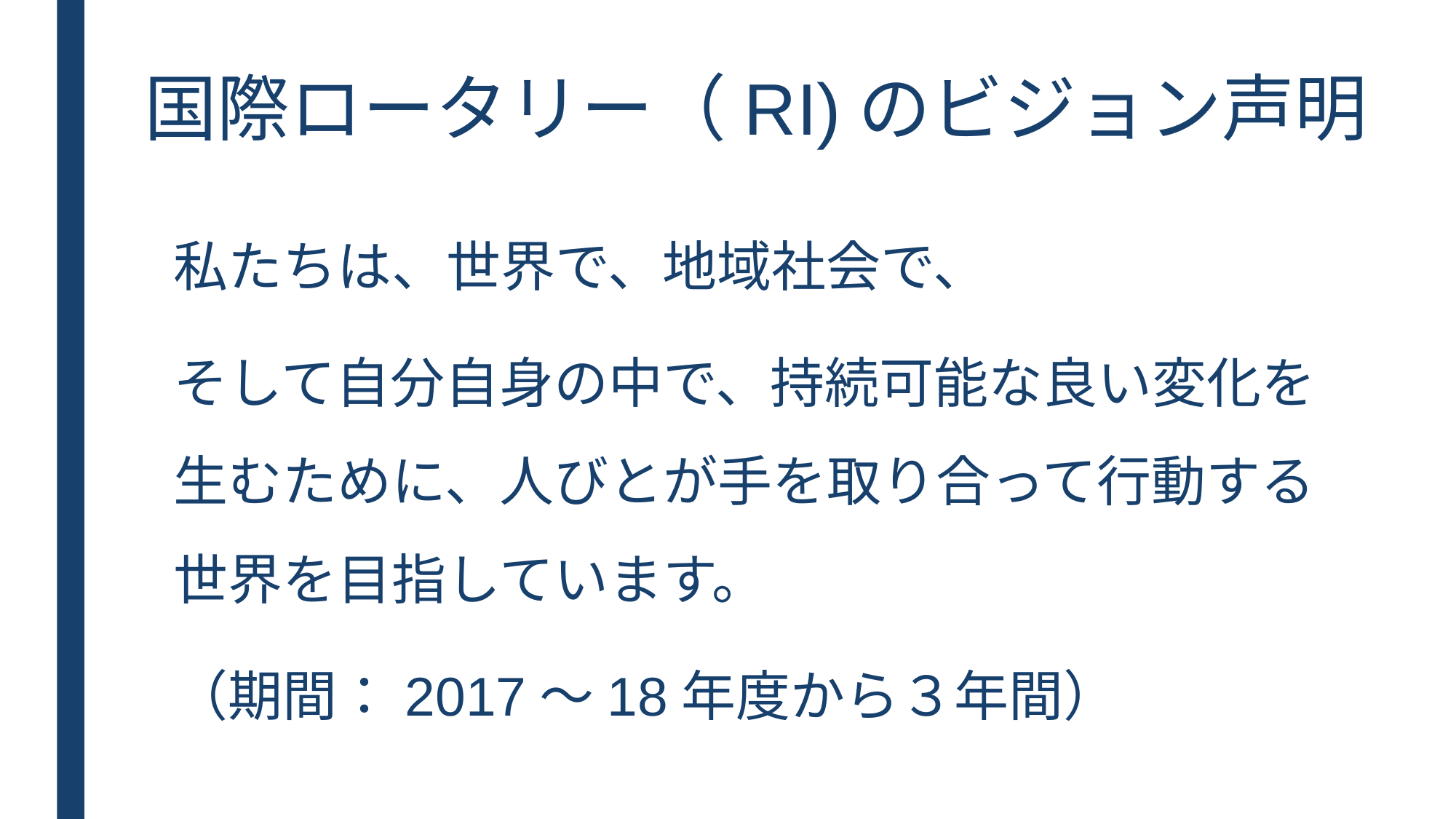

# 国際ロータリー（RI)のビジョン声明
私たちは、世界で、地域社会で、
そして自分自身の中で、持続可能な良い変化を生むために、人びとが手を取り合って行動する世界を目指しています。
（期間：2017～18年度から３年間）